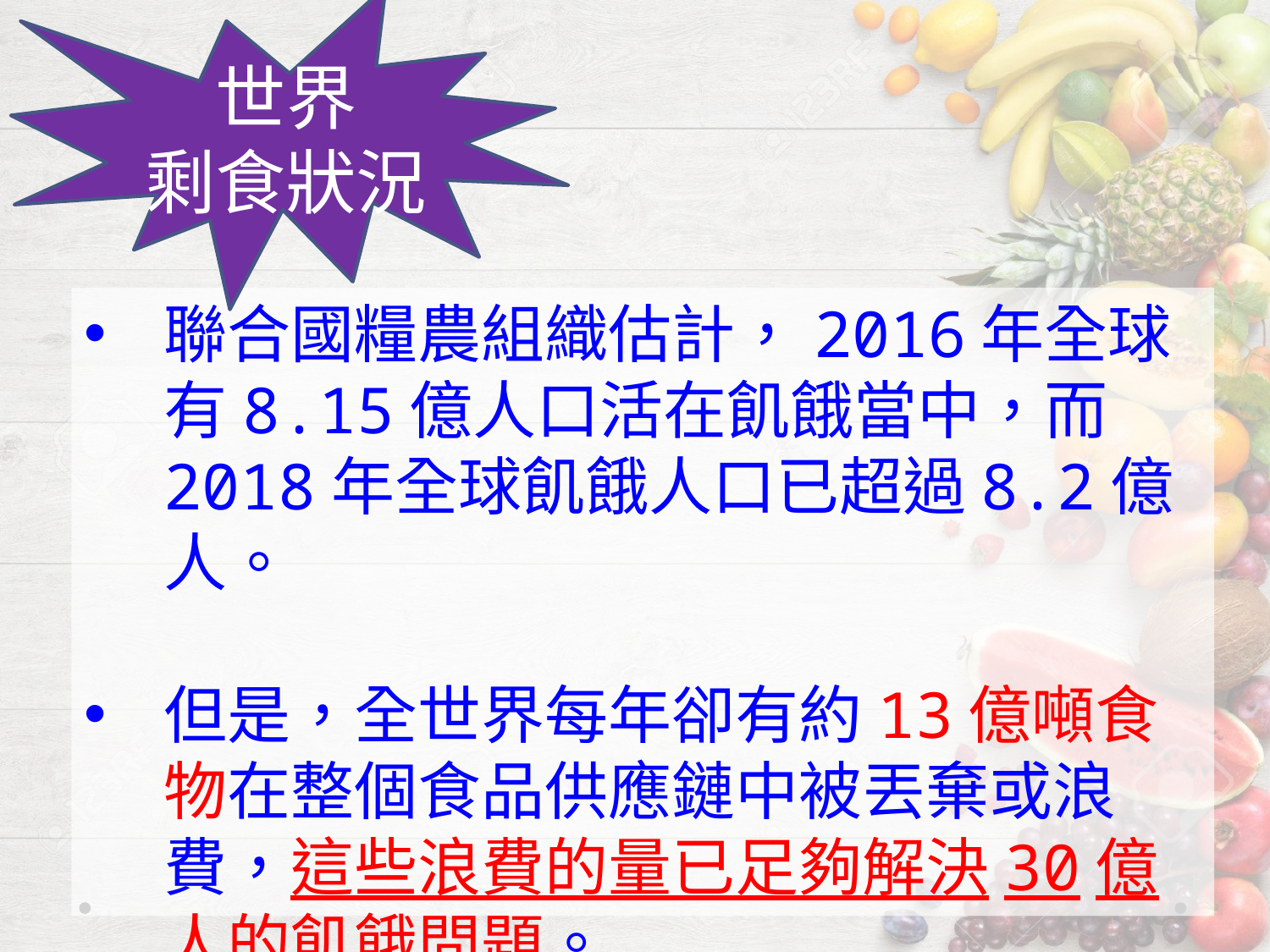

世界
剩食狀況
聯合國糧農組織估計，2016年全球有8.15億人口活在飢餓當中，而2018年全球飢餓人口已超過8.2億人。

但是，全世界每年卻有約13億噸食物在整個食品供應鏈中被丟棄或浪費，這些浪費的量已足夠解決30億人的飢餓問題。